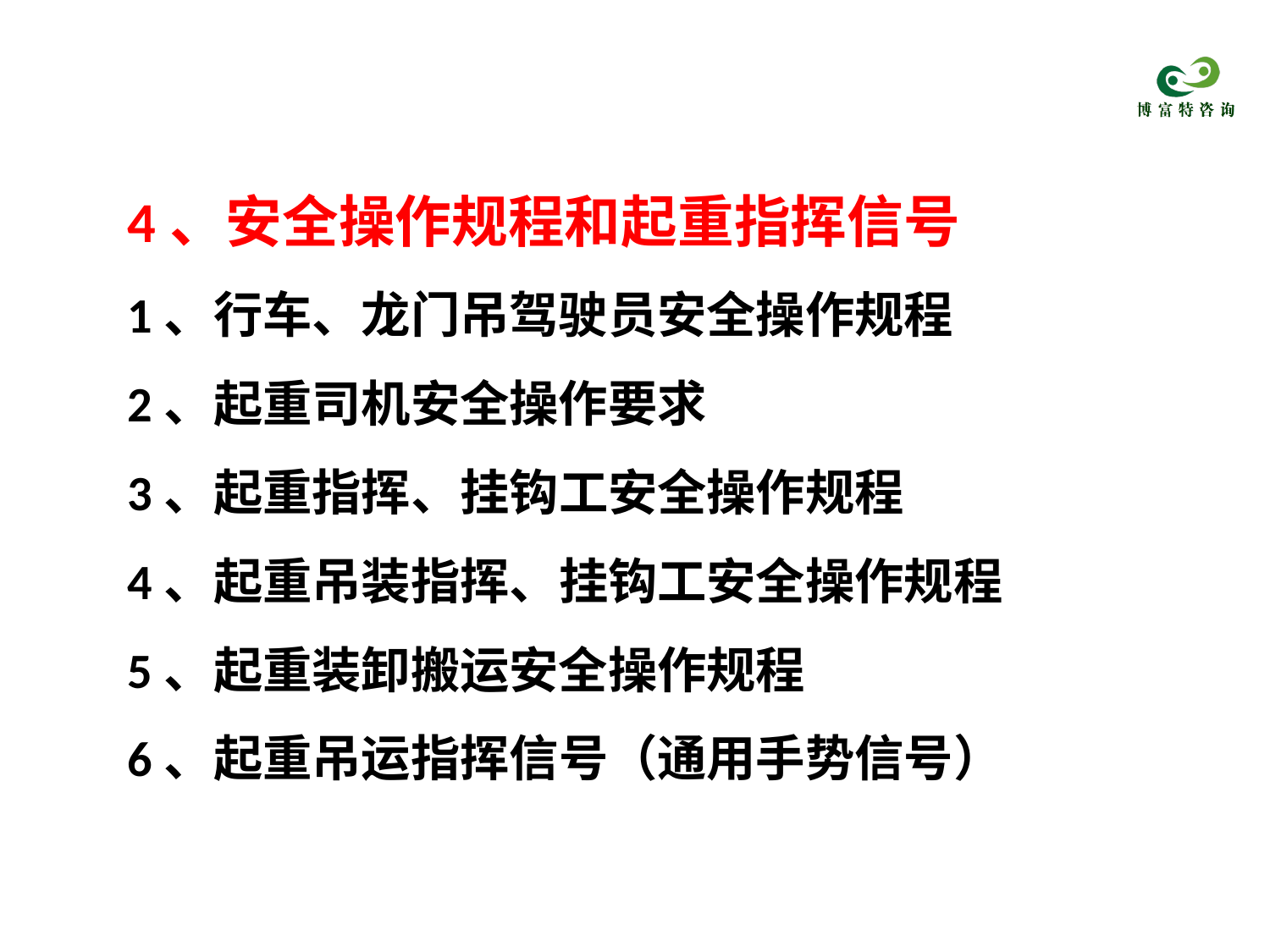

4、安全操作规程和起重指挥信号
1、行车、龙门吊驾驶员安全操作规程
2、起重司机安全操作要求
3、起重指挥、挂钩工安全操作规程
4、起重吊装指挥、挂钩工安全操作规程
5、起重装卸搬运安全操作规程
6、起重吊运指挥信号（通用手势信号）
33